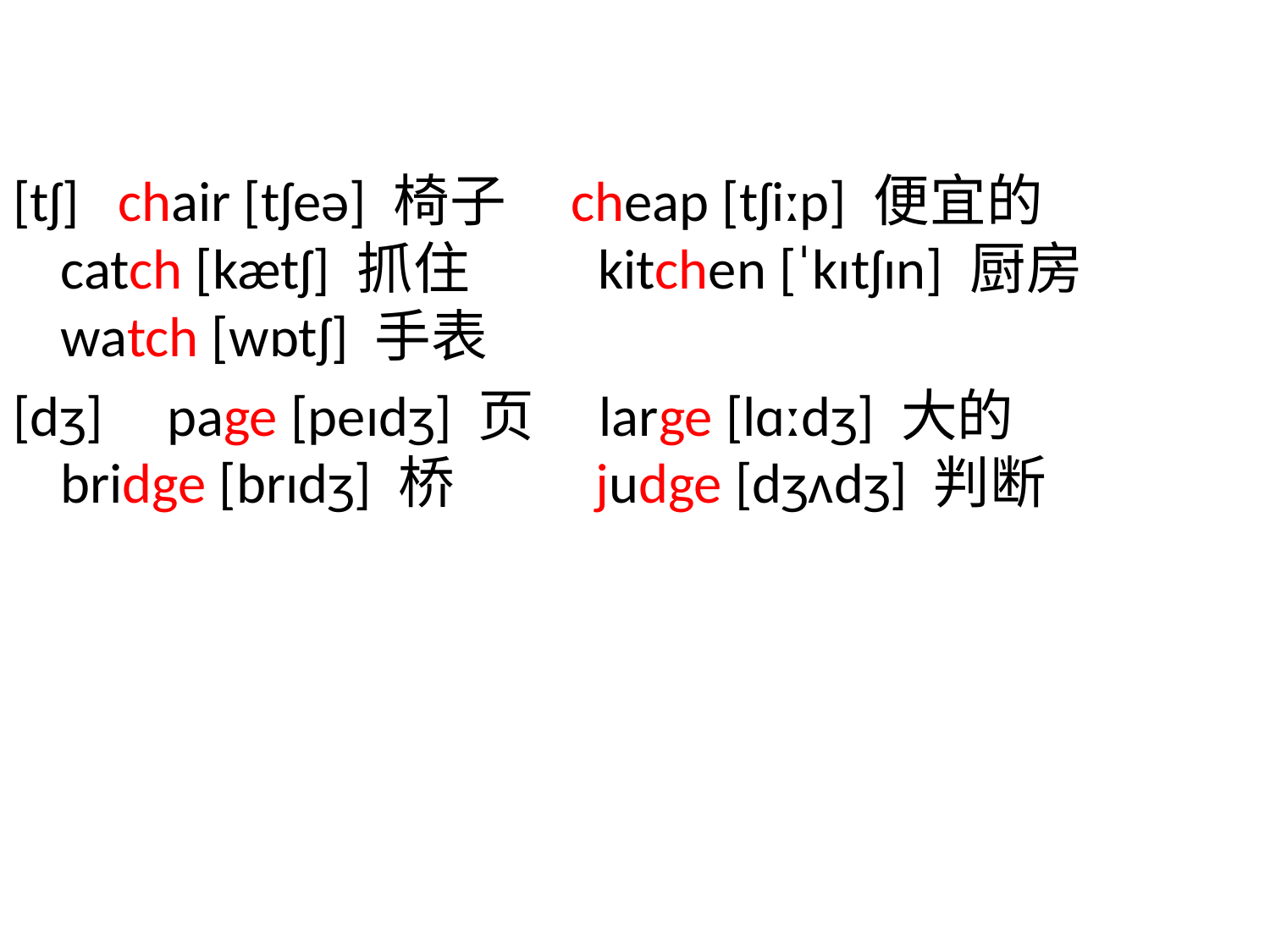

[tʃ]   chair [tʃeə] 椅子    cheap [tʃiːp] 便宜的      catch [kætʃ] 抓住         kitchen [ˈkɪtʃɪn] 厨房watch [wɒtʃ] 手表
[dʒ]     page [peɪdʒ] 页    large [lɑːdʒ] 大的               bridge [brɪdʒ] 桥          judge [dʒʌdʒ] 判断